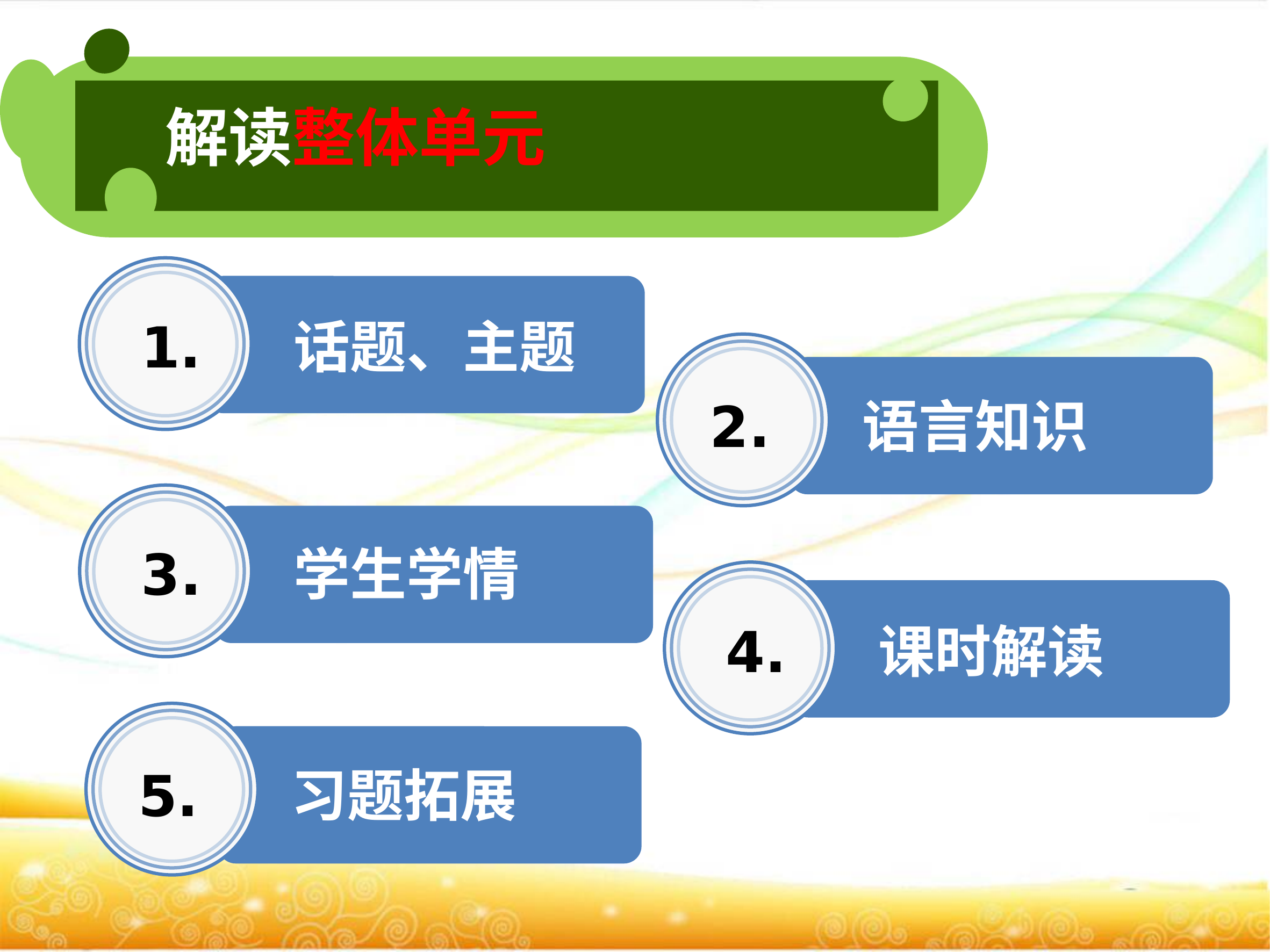

解读整体单元

1.    话题、主题

2.    语言知识

3.    学生学情

4.    课时解读

5.    习题拓展